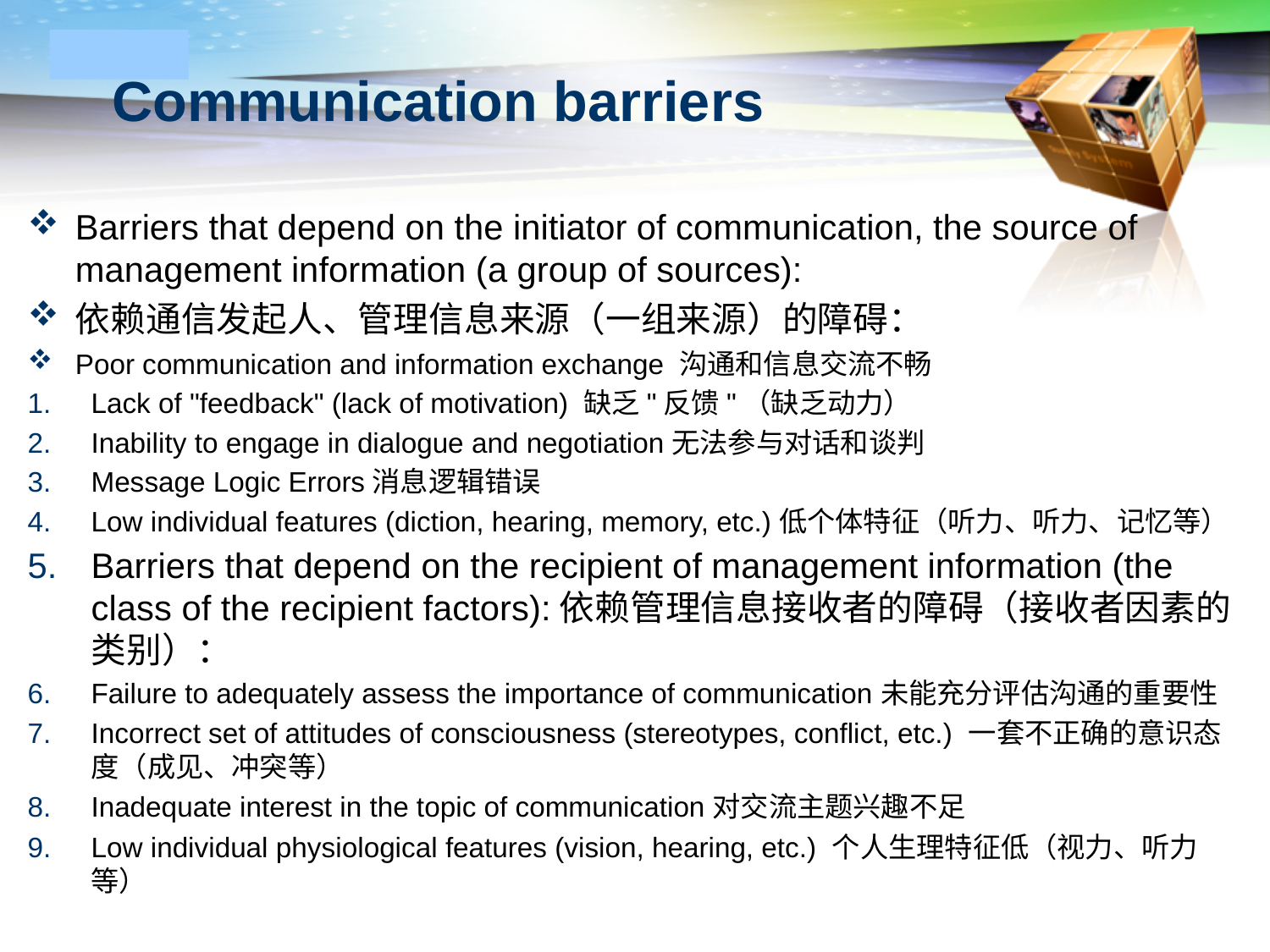

# Communication barriers

Barriers that depend on the initiator of communication, the source of management information (a group of sources):
依赖通信发起人、管理信息来源（一组来源）的障碍：
Poor communication and information exchange 沟通和信息交流不畅
Lack of "feedback" (lack of motivation) 缺乏"反馈"（缺乏动力）
Inability to engage in dialogue and negotiation无法参与对话和谈判
Message Logic Errors消息逻辑错误
Low individual features (diction, hearing, memory, etc.)低个体特征（听力、听力、记忆等）
Barriers that depend on the recipient of management information (the class of the recipient factors):依赖管理信息接收者的障碍（接收者因素的类别）：
Failure to adequately assess the importance of communication未能充分评估沟通的重要性
Incorrect set of attitudes of consciousness (stereotypes, conflict, etc.) 一套不正确的意识态度（成见、冲突等）
Inadequate interest in the topic of communication对交流主题兴趣不足
Low individual physiological features (vision, hearing, etc.) 个人生理特征低（视力、听力等）